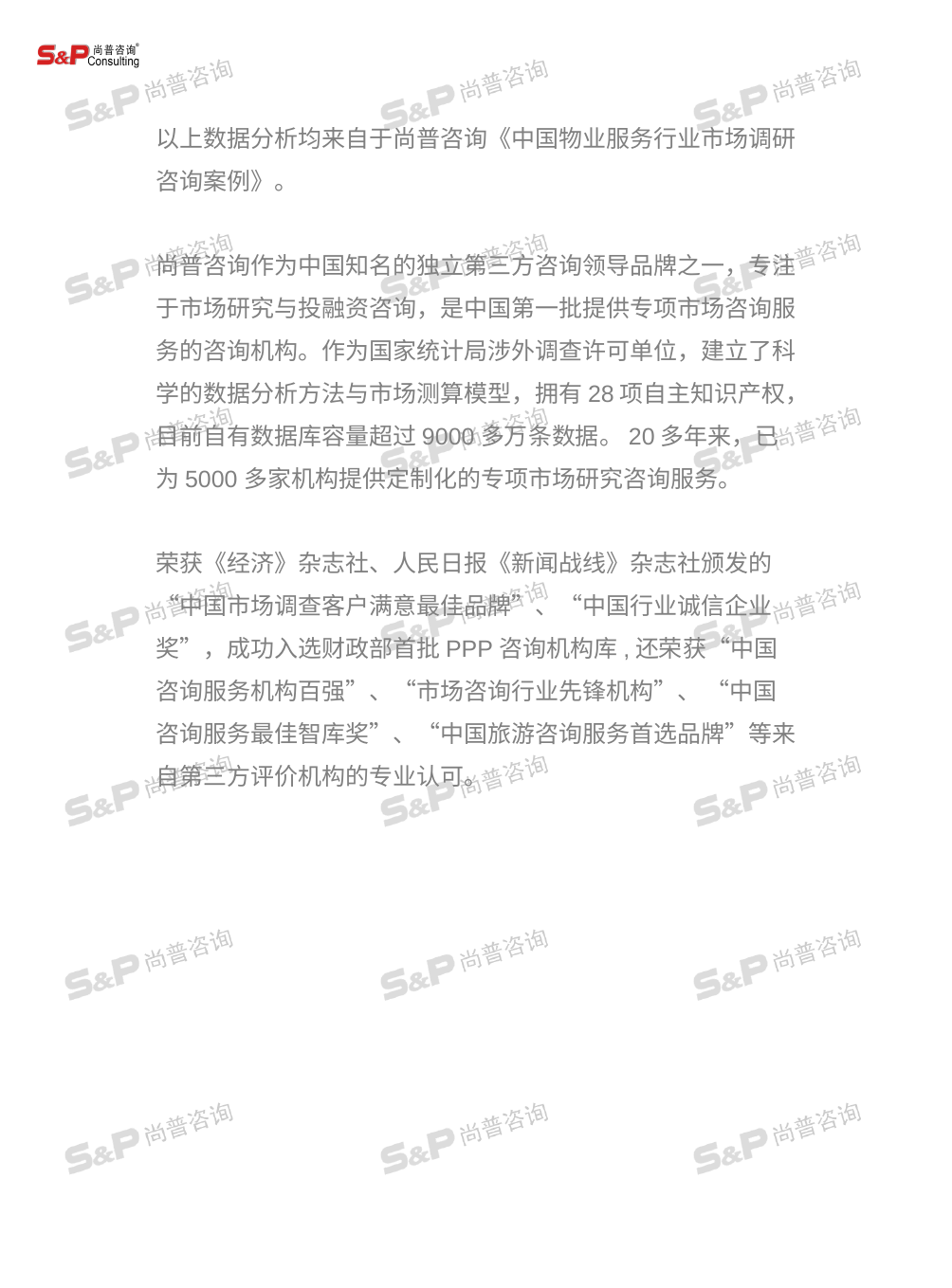

以上数据分析均来自于尚普咨询《中国物业服务行业市场调研咨询案例》。

尚普咨询作为中国知名的独立第三方咨询领导品牌之一，专注于市场研究与投融资咨询，是中国第一批提供专项市场咨询服务的咨询机构。作为国家统计局涉外调查许可单位，建立了科学的数据分析方法与市场测算模型，拥有28项自主知识产权，目前自有数据库容量超过9000多万条数据。20多年来，已为5000多家机构提供定制化的专项市场研究咨询服务。

荣获《经济》杂志社、人民日报《新闻战线》杂志社颁发的“中国市场调查客户满意最佳品牌”、“中国行业诚信企业奖”，成功入选财政部首批PPP咨询机构库,还荣获“中国咨询服务机构百强”、“市场咨询行业先锋机构”、 “中国咨询服务最佳智库奖”、“中国旅游咨询服务首选品牌”等来自第三方评价机构的专业认可。